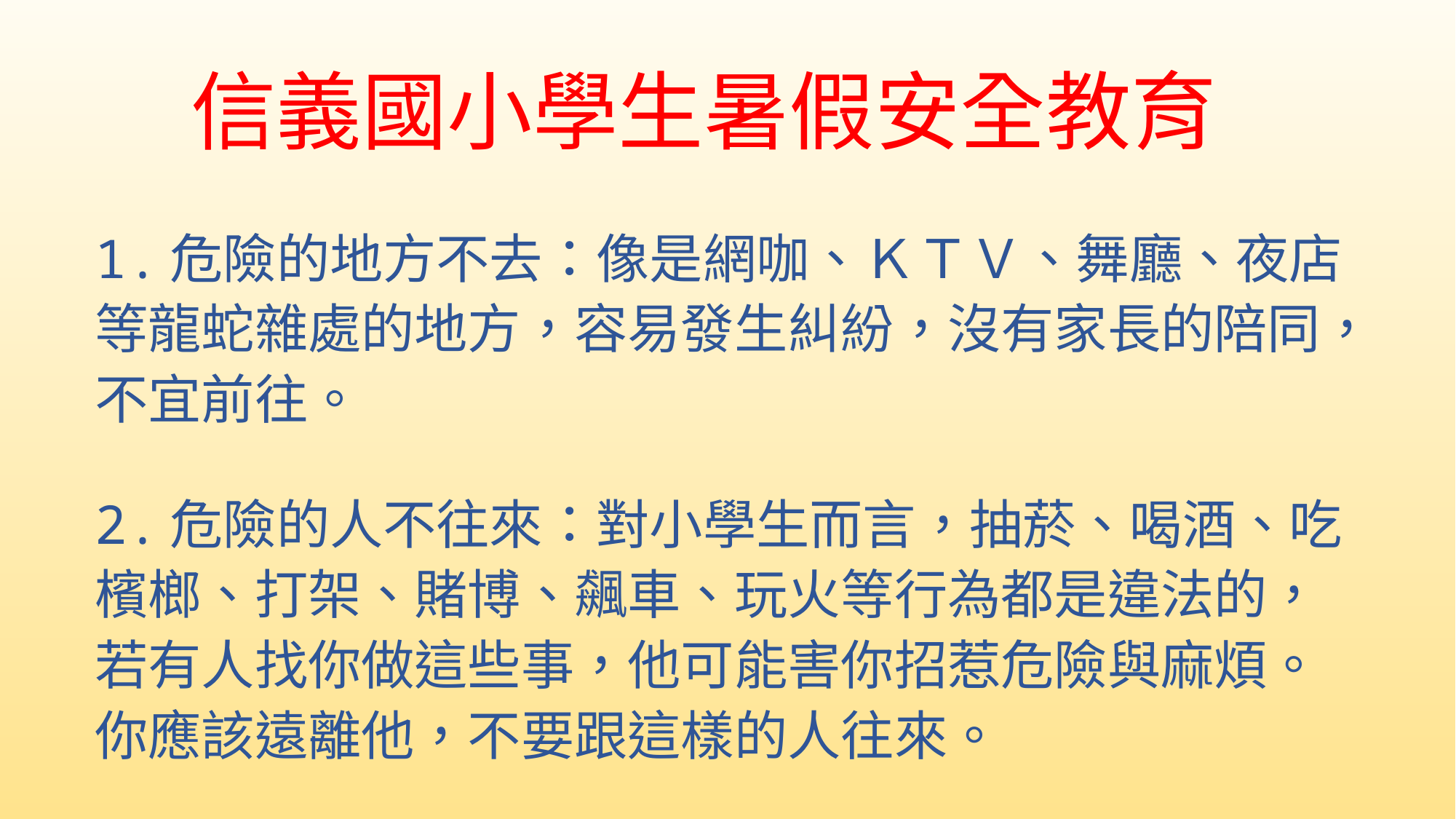

# 信義國小學生暑假安全教育
1.危險的地方不去：像是網咖、ＫＴＶ、舞廳、夜店等龍蛇雜處的地方，容易發生糾紛，沒有家長的陪同，不宜前往。

2.危險的人不往來：對小學生而言，抽菸、喝酒、吃檳榔、打架、賭博、飆車、玩火等行為都是違法的，若有人找你做這些事，他可能害你招惹危險與麻煩。你應該遠離他，不要跟這樣的人往來。